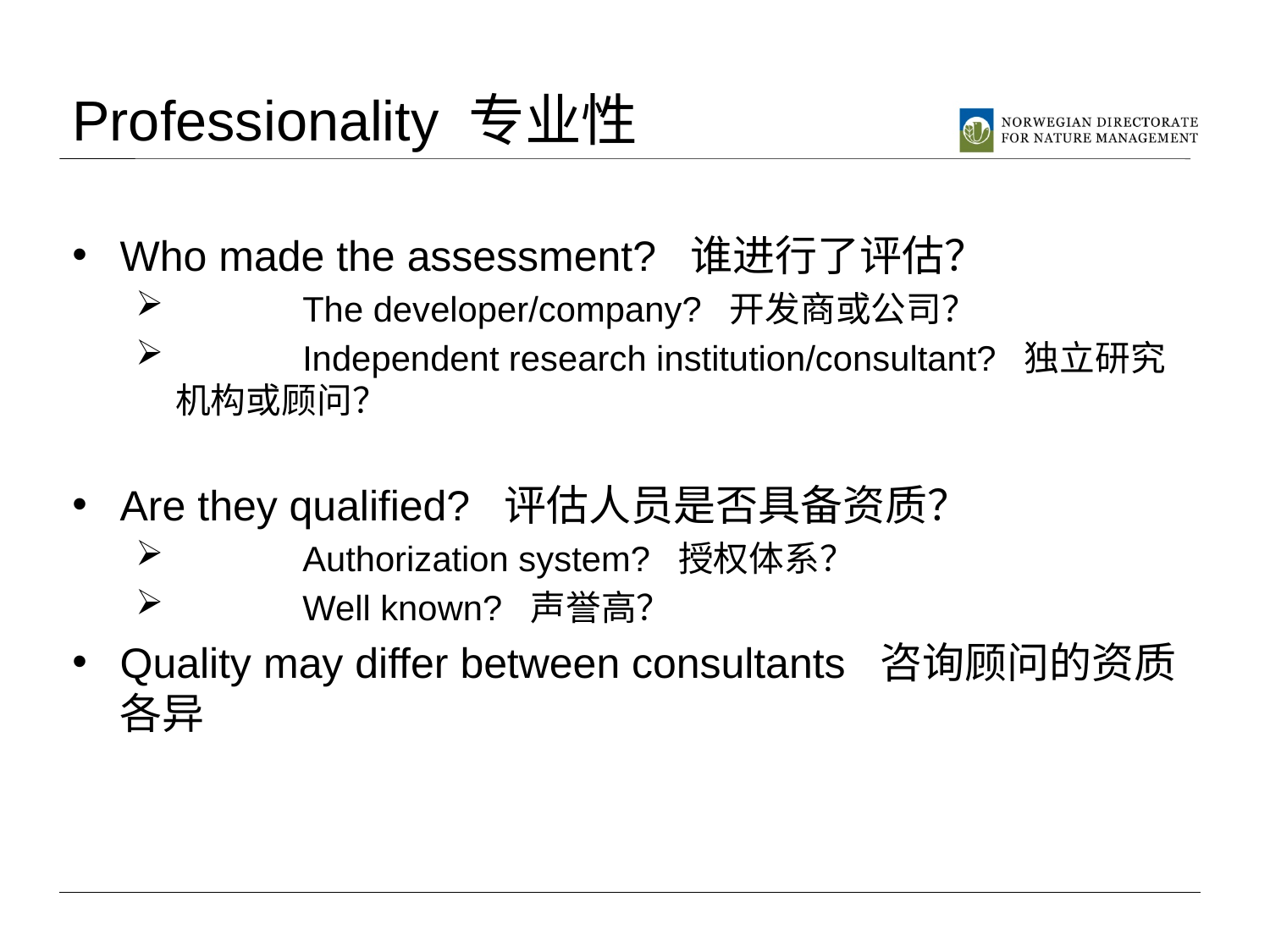

# Professionality 专业性
Who made the assessment?  谁进行了评估？
	The developer/company?  开发商或公司？
	Independent research institution/consultant?  独立研究机构或顾问？

Are they qualified?  评估人员是否具备资质？
	Authorization system?  授权体系？
	Well known?  声誉高？
Quality may differ between consultants  咨询顾问的资质各异